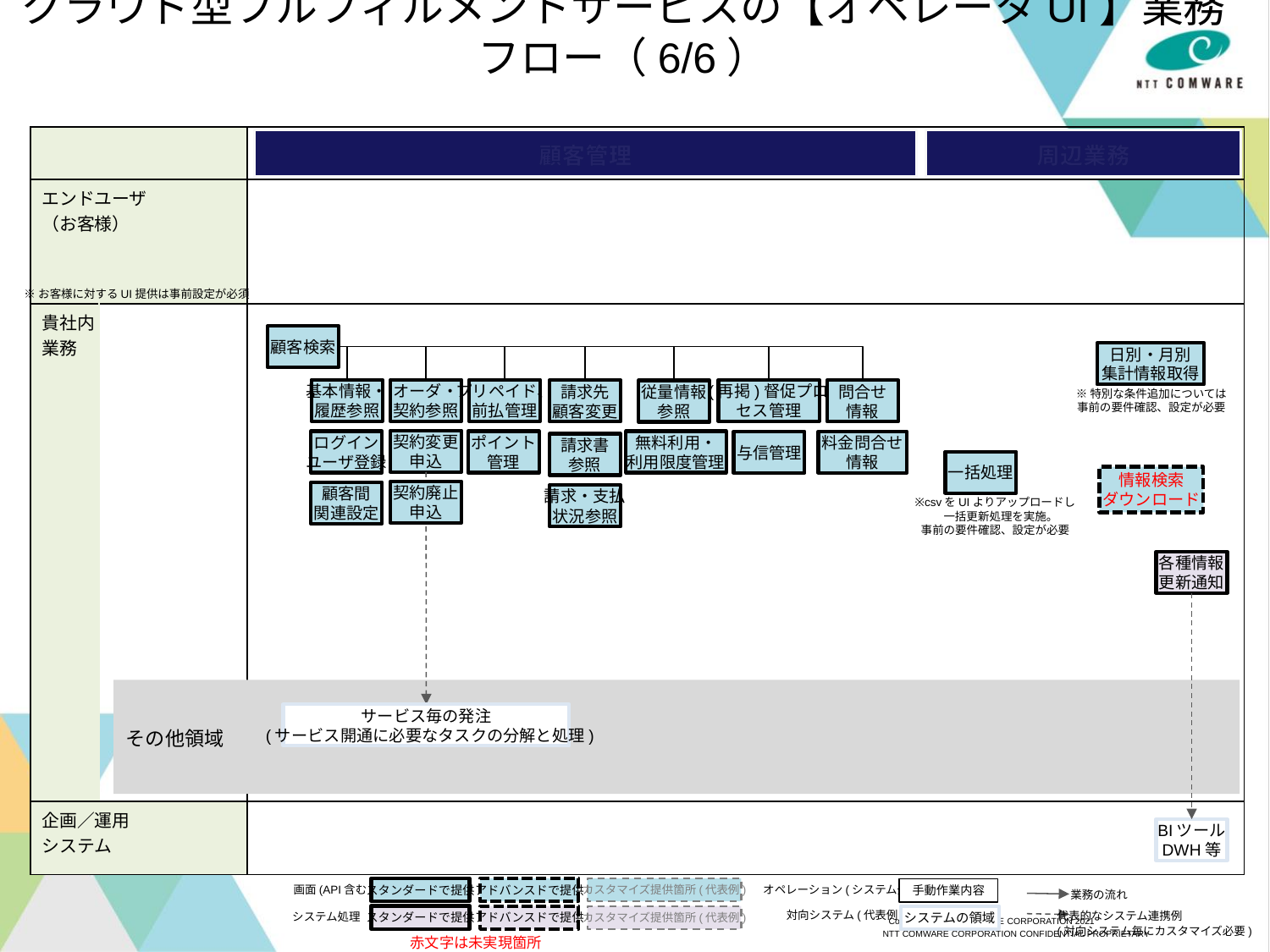

# クラウド型フルフィルメントサービスの【オペレータUI】業務フロー（6/6）

|  |  |  |
| --- | --- | --- |
| エンドユーザ （お客様） |  |  |
| 貴社内業務 |  |  |
| 企画／運用 システム |  |  |
顧客管理
周辺業務
※お客様に対するUI提供は事前設定が必須
顧客検索
日別・月別
集計情報取得
基本情報・
履歴参照
オーダ・
契約参照
プリペイド、
前払管理
(再掲)督促プロ
セス管理
請求先
顧客変更
問合せ
情報
従量情報
参照
※特別な条件追加については
事前の要件確認、設定が必要
契約変更
申込
無料利用・
利用限度管理
ログイン
ユーザ登録
ポイント
管理
料金問合せ
情報
与信管理
請求書
参照
一括処理
情報検索
ダウンロード
契約廃止
申込
顧客間
関連設定
請求・支払
状況参照
※csvをUIよりアップロードし
　一括更新処理を実施。
事前の要件確認、設定が必要
各種情報
更新通知
その他領域
サービス毎の発注
 (サービス開通に必要なタスクの分解と処理)
BIツール
DWH等
画面(API含む)
スタンダードで提供
カスタマイズ提供箇所(代表例)
アドバンスドで提供
オペレーション(システム外)
手動作業内容
業務の流れ
代表的なシステム連携例
(対向システム毎にカスタマイズ必要)
対向システム(代表例)
システム処理
スタンダードで提供
カスタマイズ提供箇所(代表例)
アドバンスドで提供
システムの領域
赤文字は未実現箇所